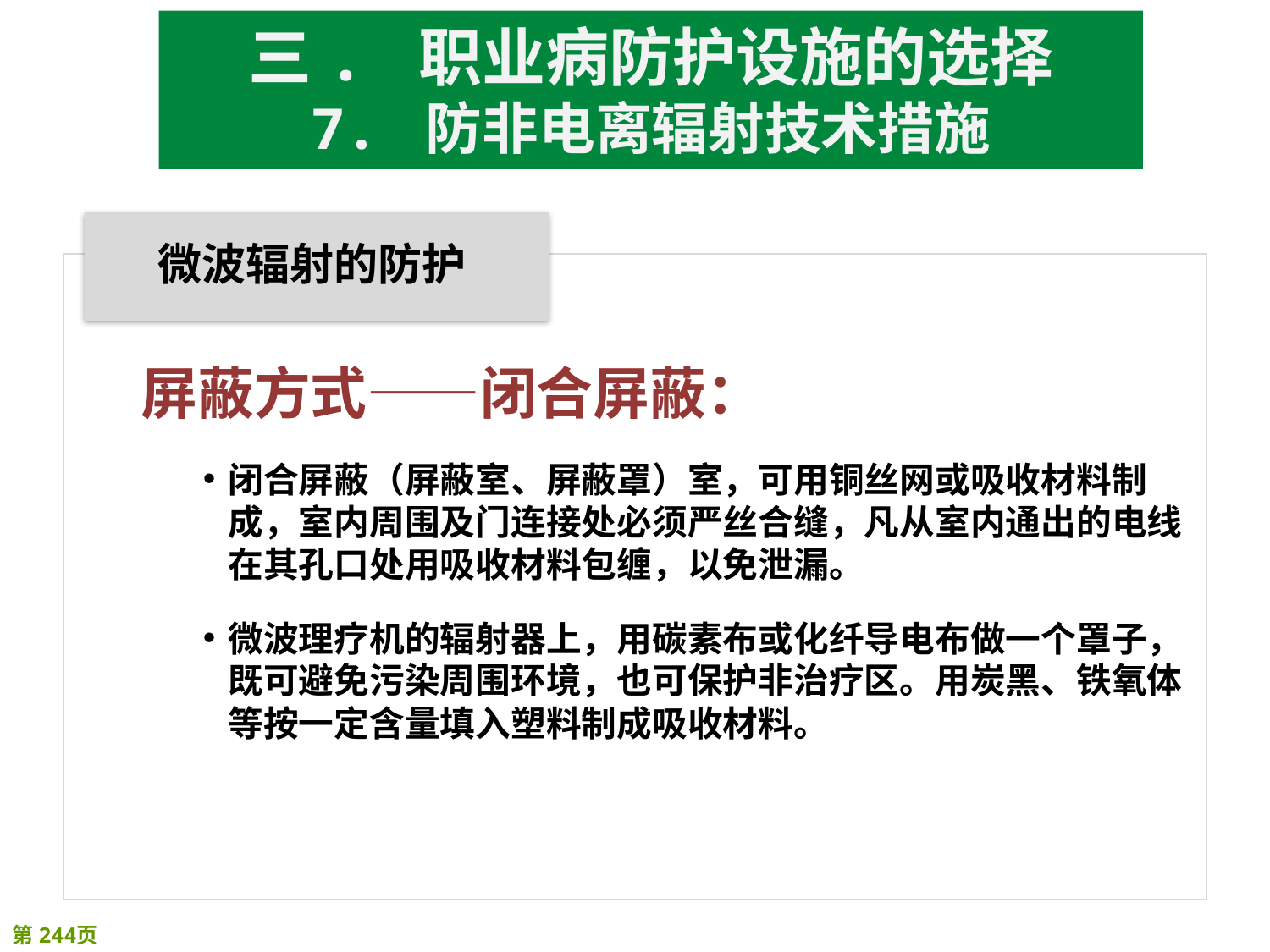

三. 职业病防护设施的选择
7. 防非电离辐射技术措施
微波辐射的防护

    屏蔽方式——闭合屏蔽：
闭合屏蔽（屏蔽室、屏蔽罩）室，可用铜丝网或吸收材料制成，室内周围及门连接处必须严丝合缝，凡从室内通出的电线在其孔口处用吸收材料包缠，以免泄漏。
微波理疗机的辐射器上，用碳素布或化纤导电布做一个罩子，既可避免污染周围环境，也可保护非治疗区。用炭黑、铁氧体等按一定含量填入塑料制成吸收材料。